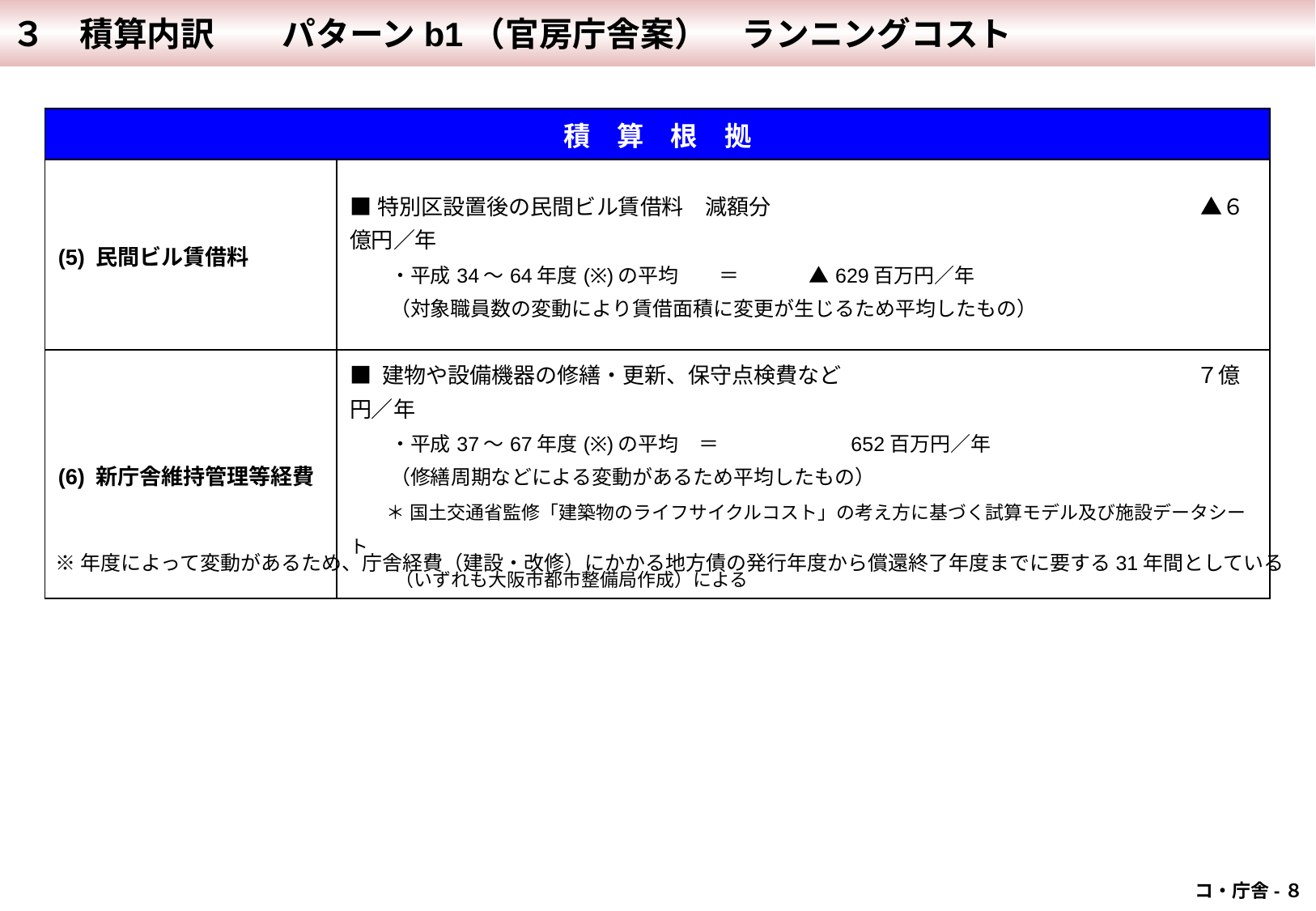

３　積算内訳　　パターンb1（官房庁舎案）　ランニングコスト
| 積　算　根　拠 |  |
| --- | --- |
| (5) 民間ビル賃借料 | ■特別区設置後の民間ビル賃借料　減額分　　　　　　　　　　　　　　　　　　 　 ▲６億円／年 　　・平成34～64年度(※)の平均　　＝ 　　　▲629百万円／年 　　（対象職員数の変動により賃借面積に変更が生じるため平均したもの） |
| (6) 新庁舎維持管理等経費 | ■ 建物や設備機器の修繕・更新、保守点検費など 　　　　　　　 　 　　　 　　　　７億円／年 　　・平成37～67年度(※)の平均　＝　　　 　　　652百万円／年 　　（修繕周期などによる変動があるため平均したもの） 　　＊ 国土交通省監修「建築物のライフサイクルコスト」の考え方に基づく試算モデル及び施設データシート 　　 （いずれも大阪市都市整備局作成）による |
※年度によって変動があるため、庁舎経費（建設・改修）にかかる地方債の発行年度から償還終了年度までに要する31年間としている
コ・庁舎-８